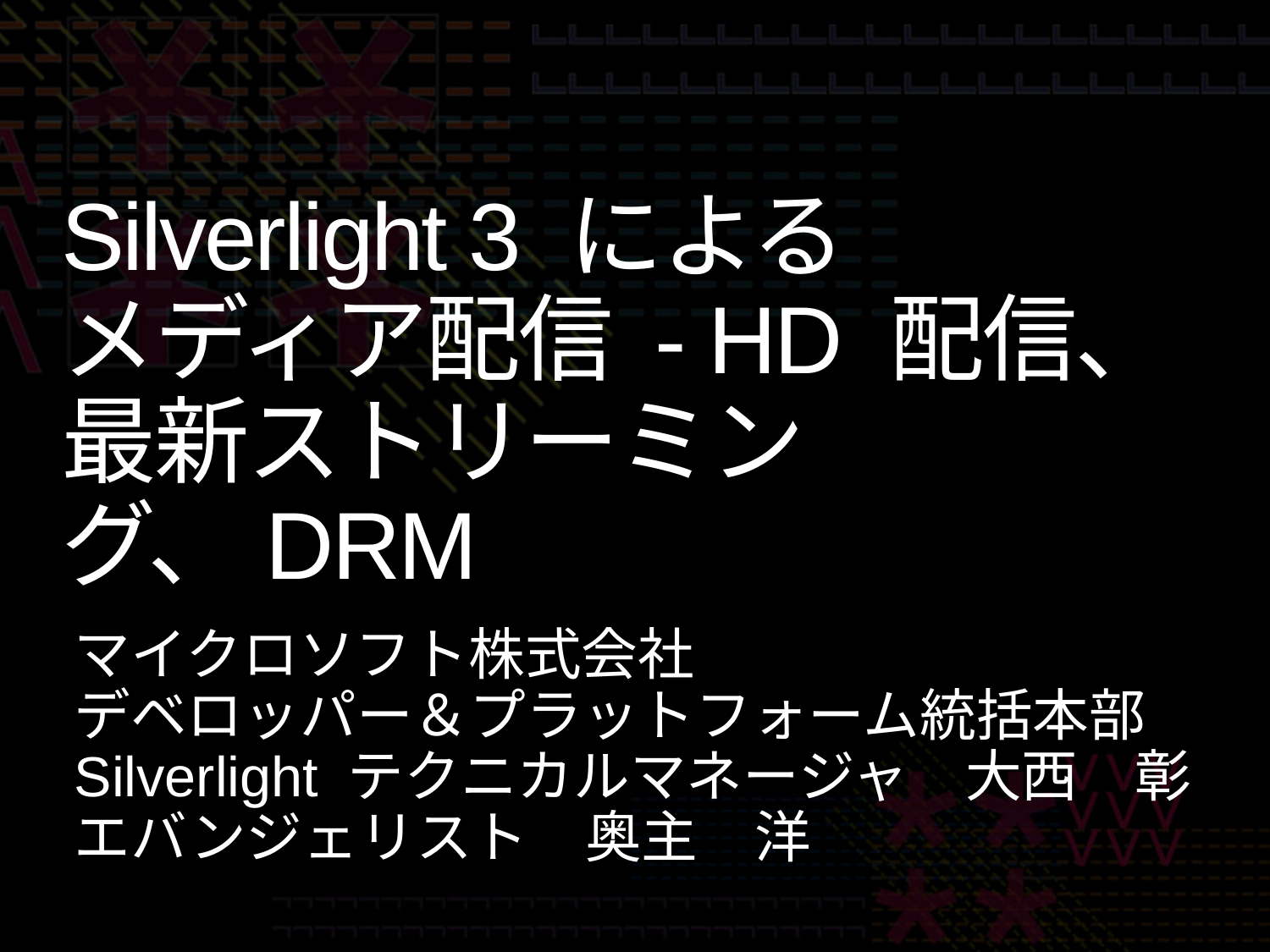

# Silverlight 3 による メディア配信 - HD 配信、最新ストリーミング、DRM
マイクロソフト株式会社
デベロッパー＆プラットフォーム統括本部
Silverlight テクニカルマネージャ　大西　彰
エバンジェリスト　奥主　洋